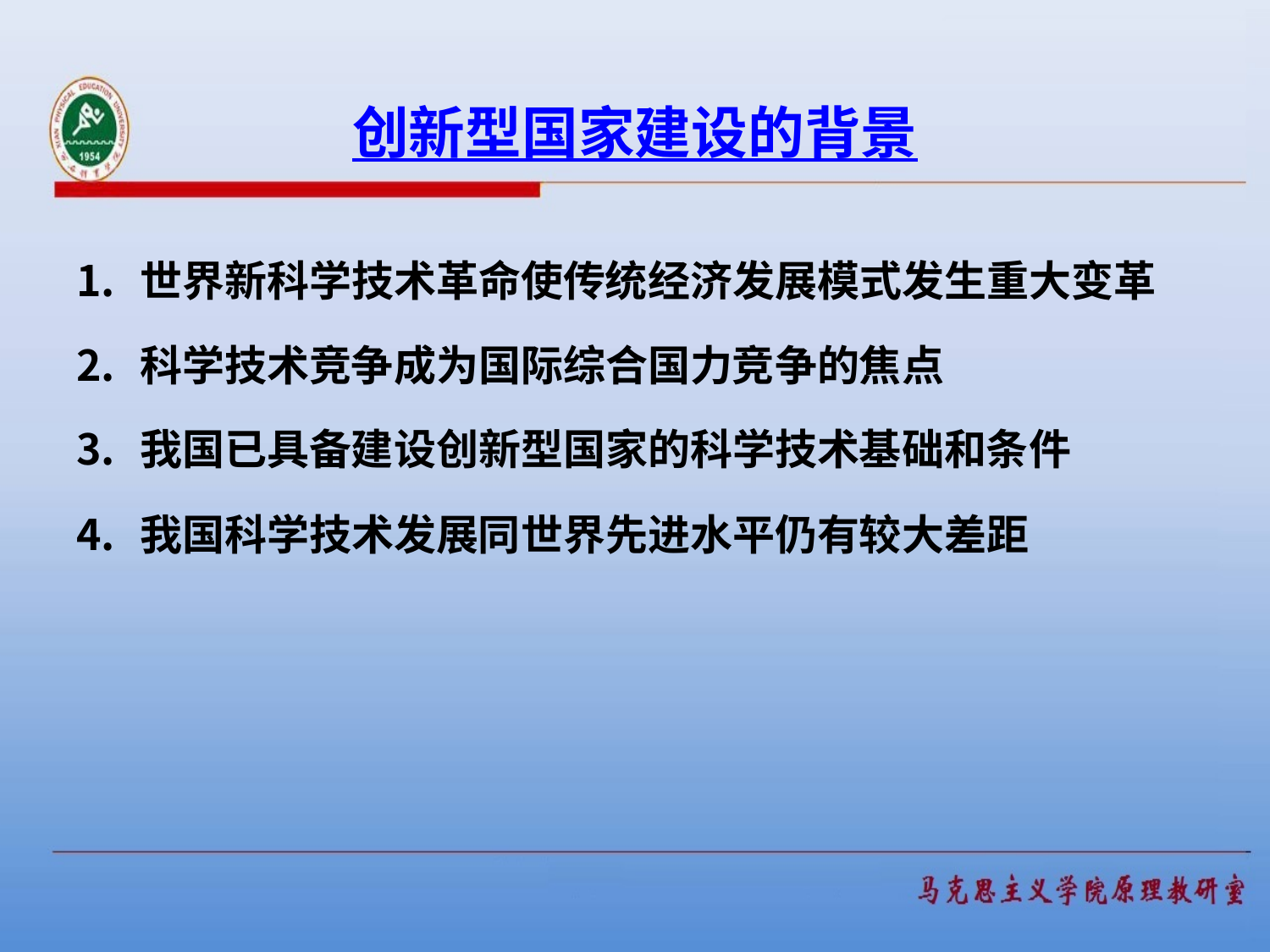

# 创新型国家建设的背景
世界新科学技术革命使传统经济发展模式发生重大变革
科学技术竞争成为国际综合国力竞争的焦点
我国已具备建设创新型国家的科学技术基础和条件
我国科学技术发展同世界先进水平仍有较大差距